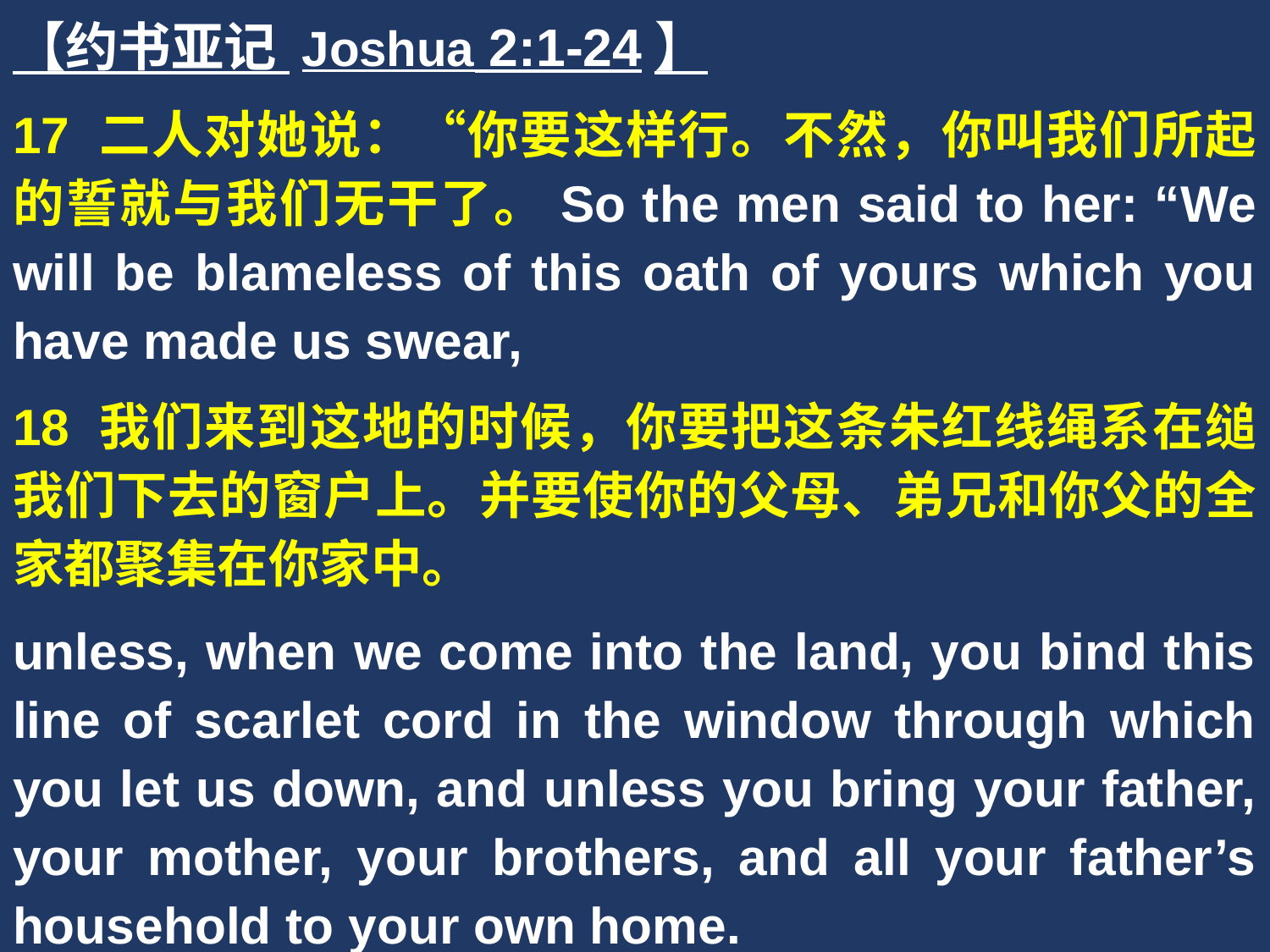

【约书亚记 Joshua 2:1-24】
17 二人对她说：“你要这样行。不然，你叫我们所起的誓就与我们无干了。So the men said to her: “We will be blameless of this oath of yours which you have made us swear,
18 我们来到这地的时候，你要把这条朱红线绳系在缒我们下去的窗户上。并要使你的父母、弟兄和你父的全家都聚集在你家中。
unless, when we come into the land, you bind this line of scarlet cord in the window through which you let us down, and unless you bring your father, your mother, your brothers, and all your father’s household to your own home.